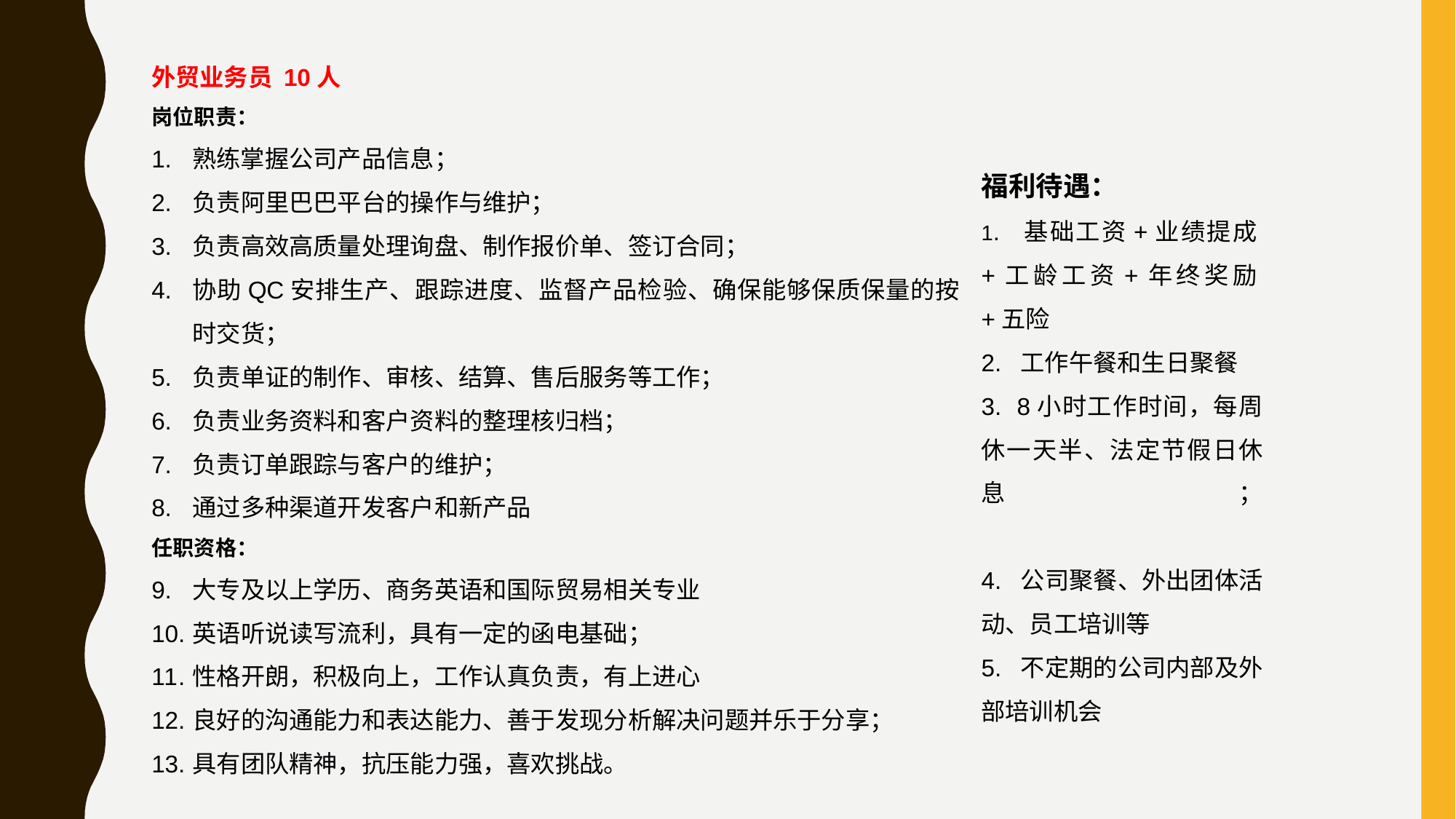

外贸业务员 10人
岗位职责：
熟练掌握公司产品信息；
负责阿里巴巴平台的操作与维护；
负责高效高质量处理询盘、制作报价单、签订合同；
协助QC安排生产、跟踪进度、监督产品检验、确保能够保质保量的按时交货；
负责单证的制作、审核、结算、售后服务等工作；
负责业务资料和客户资料的整理核归档；
负责订单跟踪与客户的维护；
通过多种渠道开发客户和新产品
任职资格：
大专及以上学历、商务英语和国际贸易相关专业
英语听说读写流利，具有一定的函电基础；
性格开朗，积极向上，工作认真负责，有上进心
良好的沟通能力和表达能力、善于发现分析解决问题并乐于分享；
具有团队精神，抗压能力强，喜欢挑战。

福利待遇：
1.  基础工资+业绩提成+工龄工资+年终奖励+五险
2.  工作午餐和生日聚餐
3.  8小时工作时间，每周休一天半、法定节假日休息；
4.  公司聚餐、外出团体活动、员工培训等
5.  不定期的公司内部及外部培训机会